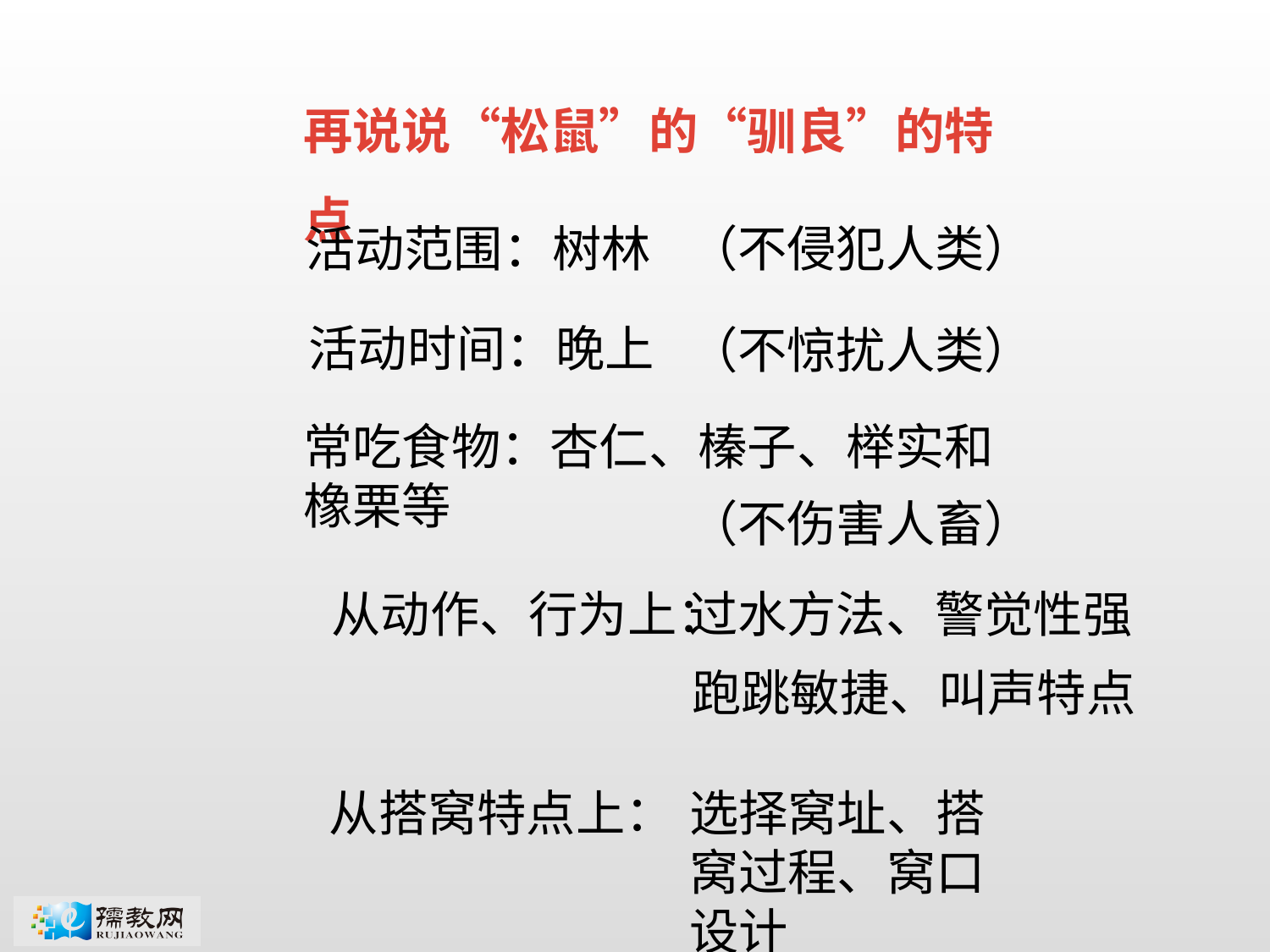

再说说“松鼠”的“驯良”的特点
（不侵犯人类）
活动范围：树林

活动时间：晚上

（不惊扰人类）
常吃食物：杏仁、榛子、榉实和橡栗等

（不伤害人畜）
过水方法、警觉性强

从动作、行为上：

跑跳敏捷、叫声特点
从搭窝特点上：

选择窝址、搭窝过程、窝口设计